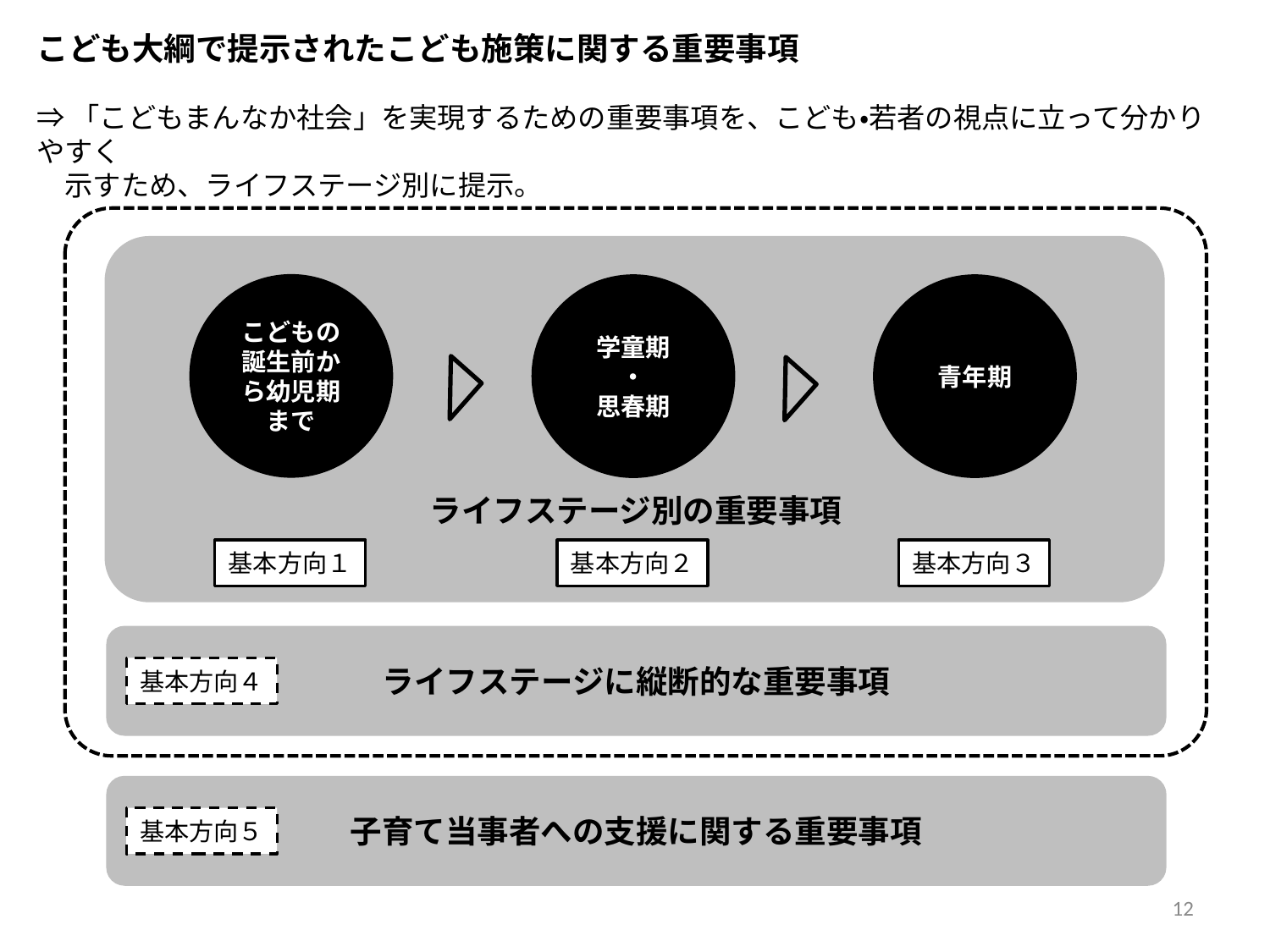

こども大綱で提示されたこども施策に関する重要事項

⇒「こどもまんなか社会」を実現するための重要事項を、こども・若者の視点に立って分かりやすく
　示すため、ライフステージ別に提示。

こどもの誕生前から幼児期まで
学童期
・
思春期
青年期

ライフステージ別の重要事項
基本方向３
基本方向１
基本方向２
ライフステージに縦断的な重要事項
基本方向４
子育て当事者への支援に関する重要事項
基本方向５
12